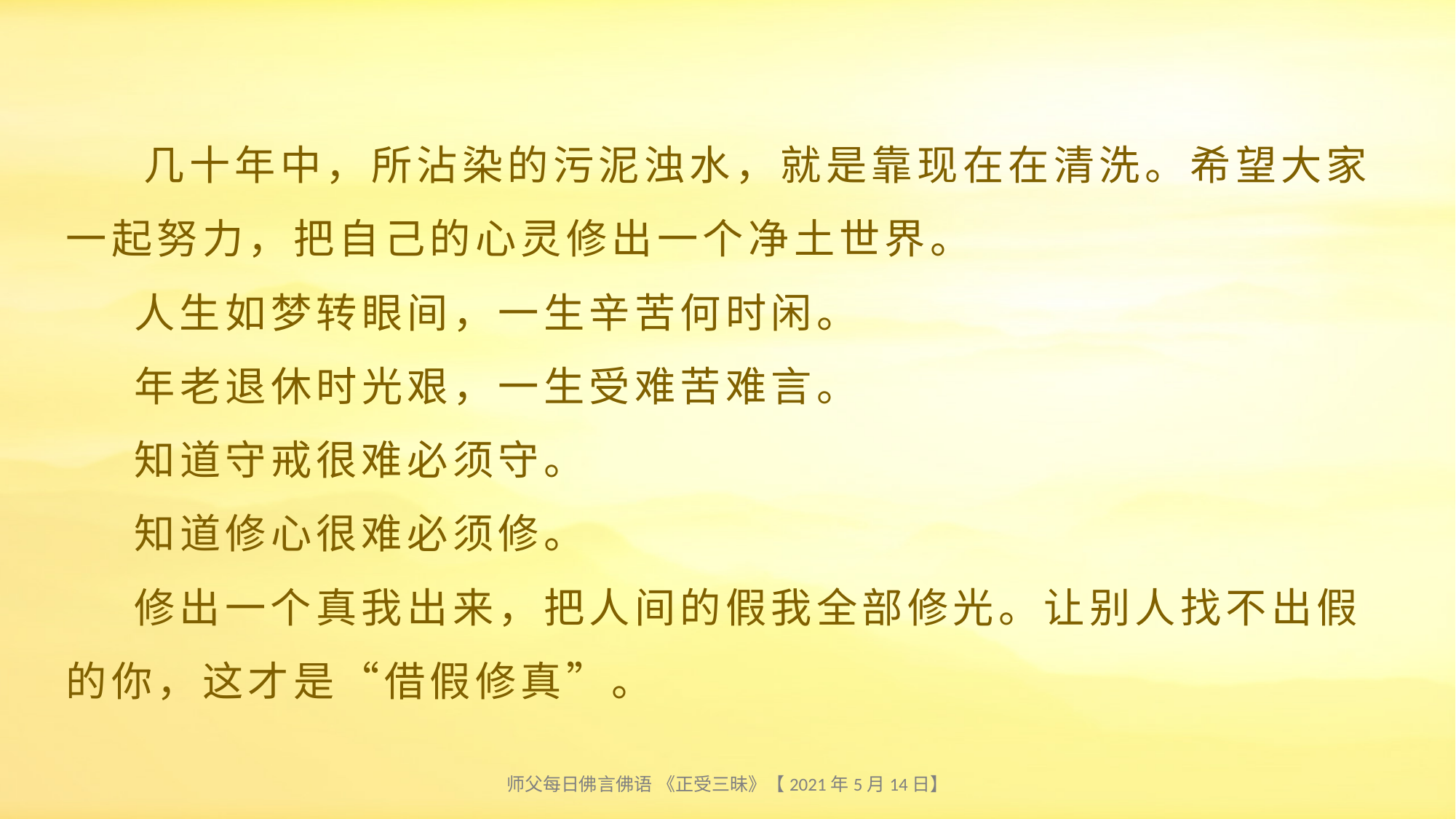

# 几十年中，所沾染的污泥浊水，就是靠现在在清洗。希望大家一起努力，把自己的心灵修出一个净土世界。 人生如梦转眼间，一生辛苦何时闲。 年老退休时光艰，一生受难苦难言。 知道守戒很难必须守。 知道修心很难必须修。 修出一个真我出来，把人间的假我全部修光。让别人找不出假的你，这才是“借假修真”。
师父每日佛言佛语 《正受三昧》【2021年5月14日】